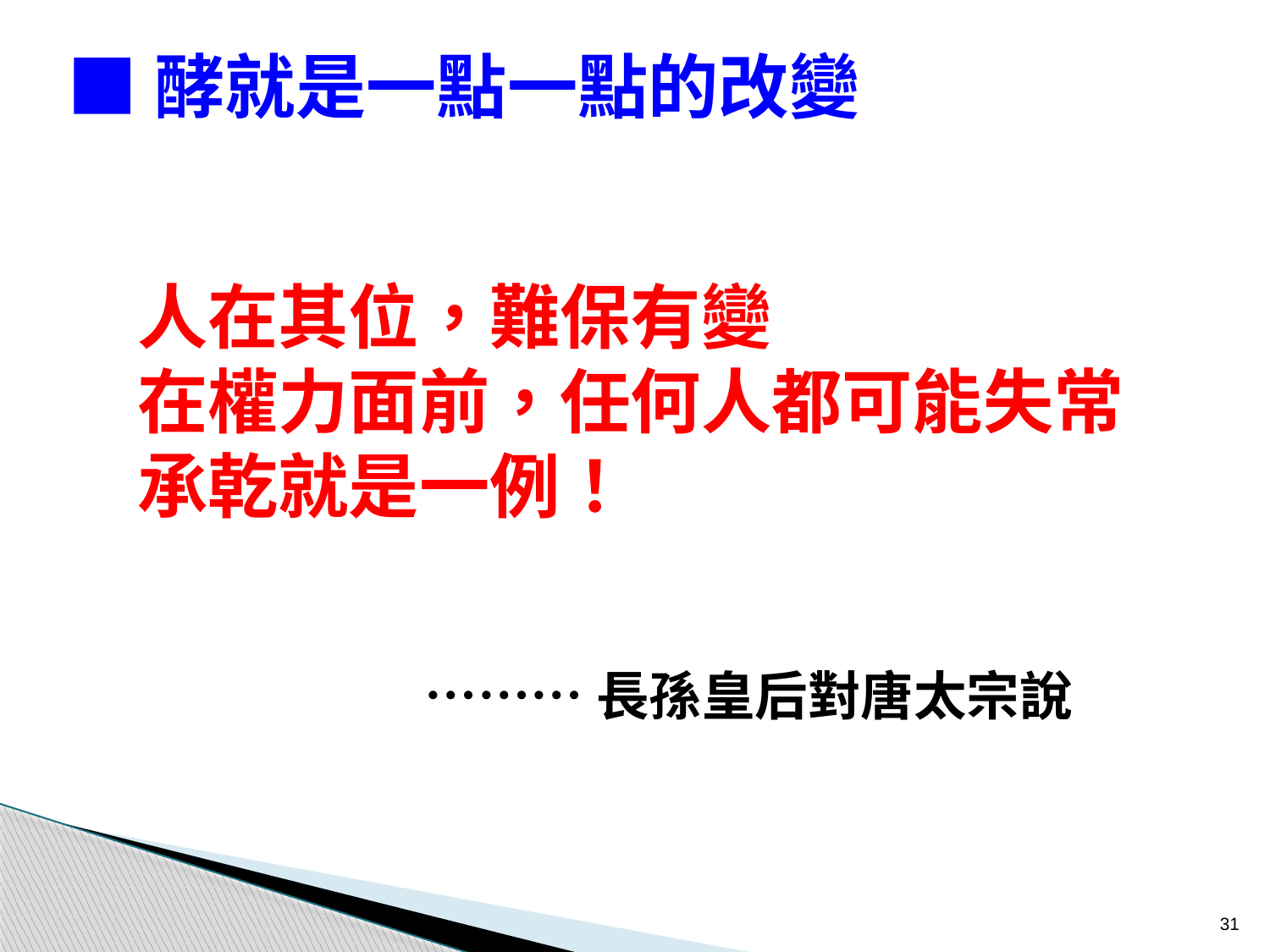

■酵就是一點一點的改變
人在其位，難保有變
在權力面前，任何人都可能失常
承乾就是一例！
………長孫皇后對唐太宗說
31